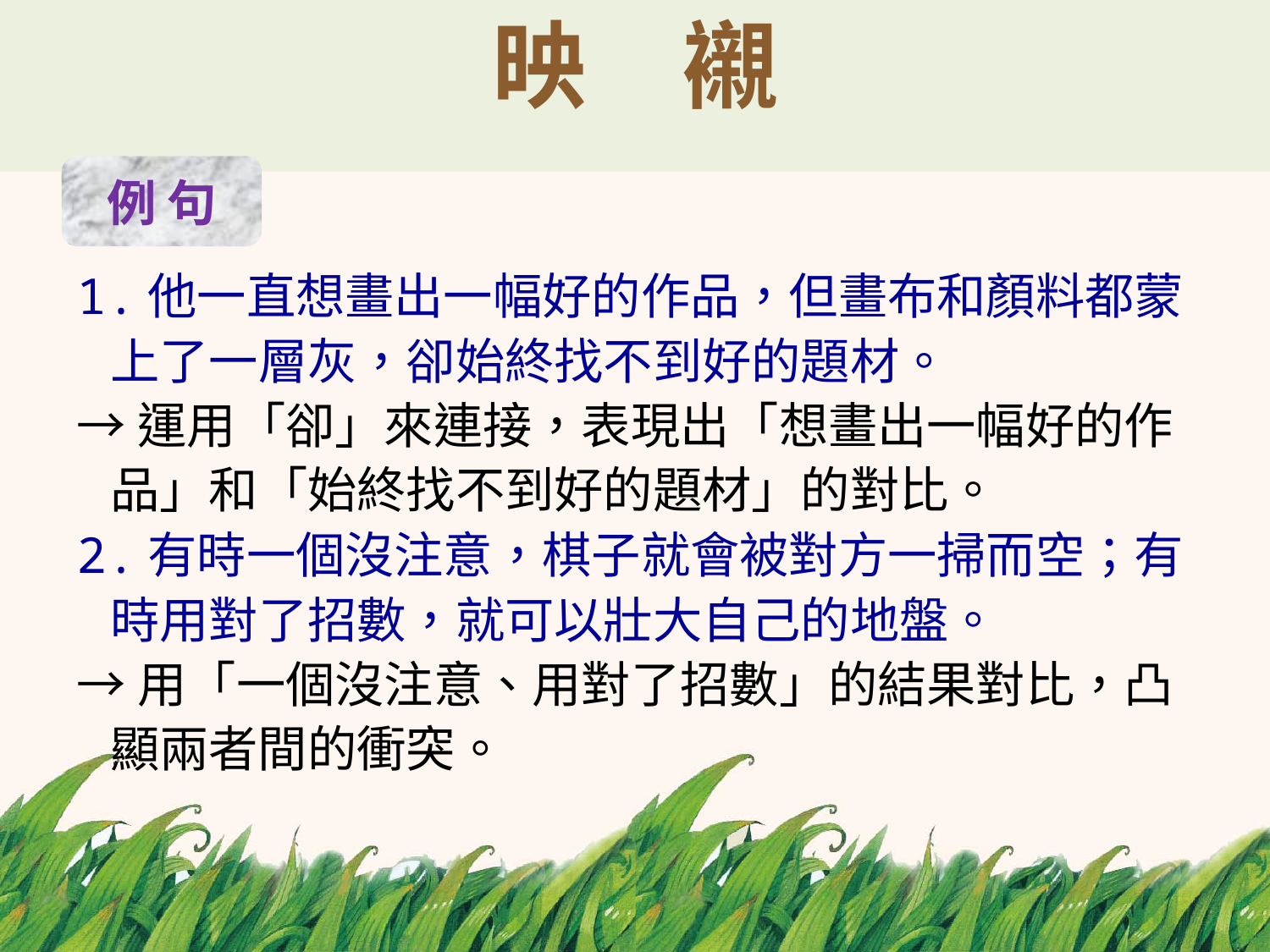

# 映　襯
例 句
1.他一直想畫出一幅好的作品，但畫布和顏料都蒙
  上了一層灰，卻始終找不到好的題材。
→運用「卻」來連接，表現出「想畫出一幅好的作
  品」和「始終找不到好的題材」的對比。
2.有時一個沒注意，棋子就會被對方一掃而空；有
  時用對了招數，就可以壯大自己的地盤。
→用「一個沒注意、用對了招數」的結果對比，凸
  顯兩者間的衝突。